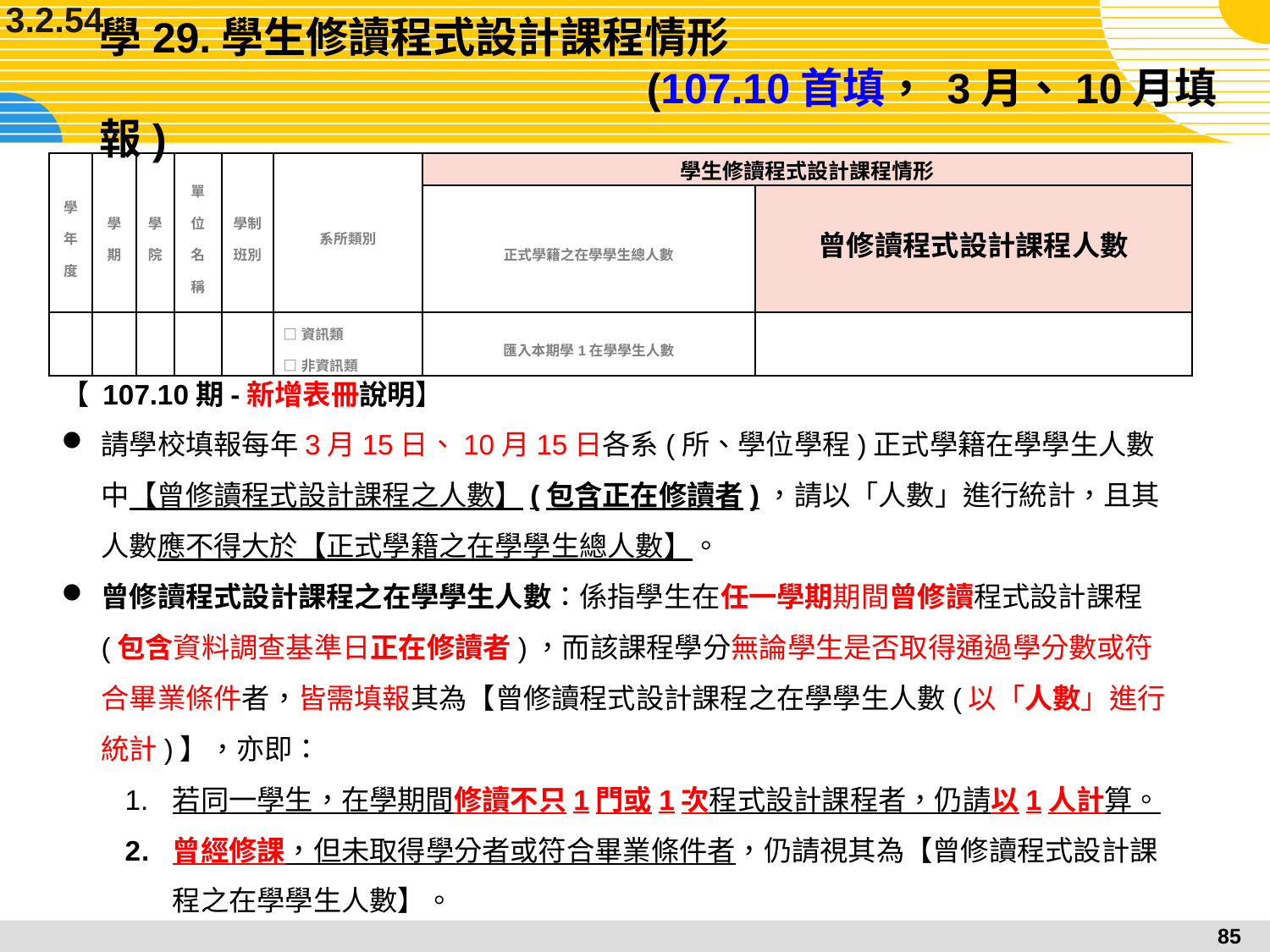

3.2.54
# 學29.學生修讀程式設計課程情形 (107.10首填， 3月、10月填報)
| 學年度 | 學期 | 學院 | 單位名稱 | 學制班別 | 系所類別 | 學生修讀程式設計課程情形 |  |
| --- | --- | --- | --- | --- | --- | --- | --- |
|  |  |  |  |  |  | 正式學籍之在學學生總人數 | 曾修讀程式設計課程人數 |
|  |  |  |  |  | □資訊類 □非資訊類 | 匯入本期學1在學學生人數 |  |
【 107.10期-新增表冊說明】
請學校填報每年3月15日、10月15日各系(所、學位學程)正式學籍在學學生人數中【曾修讀程式設計課程之人數】(包含正在修讀者)，請以「人數」進行統計，且其人數應不得大於【正式學籍之在學學生總人數】。
曾修讀程式設計課程之在學學生人數：係指學生在任一學期期間曾修讀程式設計課程(包含資料調查基準日正在修讀者)，而該課程學分無論學生是否取得通過學分數或符合畢業條件者，皆需填報其為【曾修讀程式設計課程之在學學生人數(以「人數」進行統計)】，亦即：
若同一學生，在學期間修讀不只1門或1次程式設計課程者，仍請以1人計算。
曾經修課，但未取得學分者或符合畢業條件者，仍請視其為【曾修讀程式設計課程之在學學生人數】。